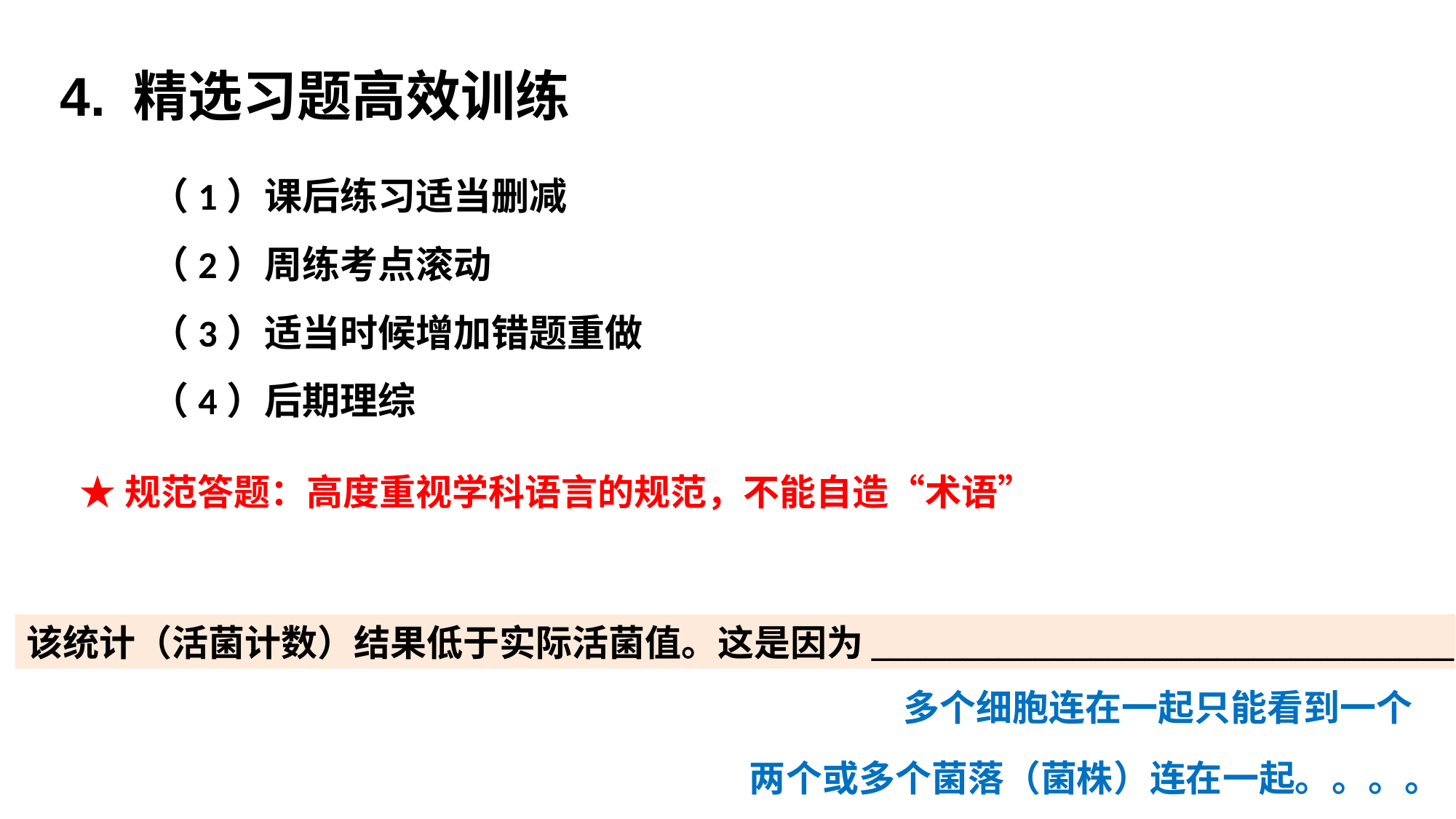

4. 精选习题高效训练
（1）课后练习适当删减
（2）周练考点滚动
（3）适当时候增加错题重做
（4）后期理综

★规范答题：高度重视学科语言的规范，不能自造“术语”

该统计（活菌计数）结果低于实际活菌值。这是因为________________________________。
多个细胞连在一起只能看到一个
两个或多个菌落（菌株）连在一起。。。。